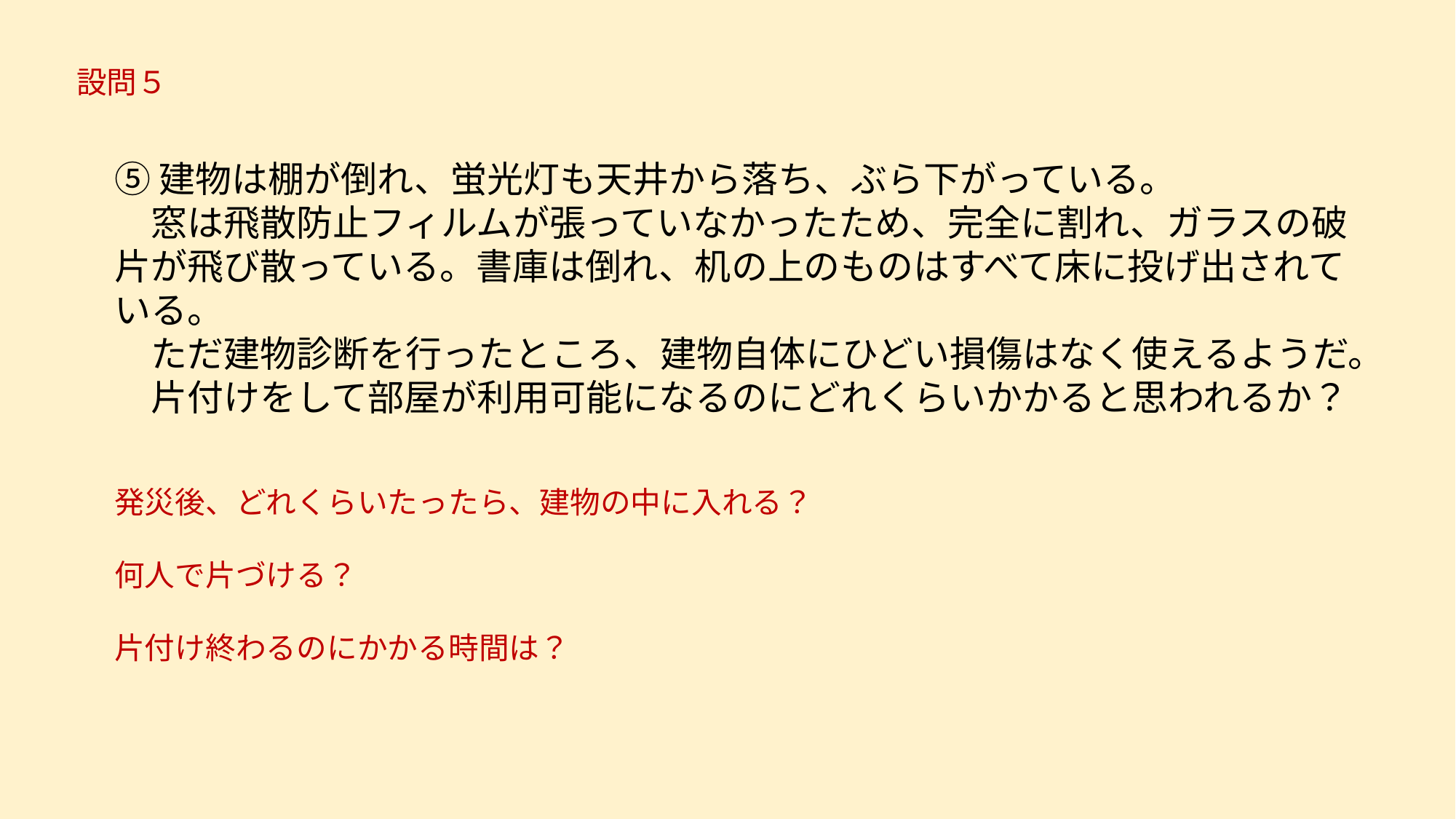

設問５
⑤建物は棚が倒れ、蛍光灯も天井から落ち、ぶら下がっている。
　窓は飛散防止フィルムが張っていなかったため、完全に割れ、ガラスの破片が飛び散っている。書庫は倒れ、机の上のものはすべて床に投げ出されている。
　ただ建物診断を行ったところ、建物自体にひどい損傷はなく使えるようだ。
　片付けをして部屋が利用可能になるのにどれくらいかかると思われるか？

発災後、どれくらいたったら、建物の中に入れる？

何人で片づける？

片付け終わるのにかかる時間は？